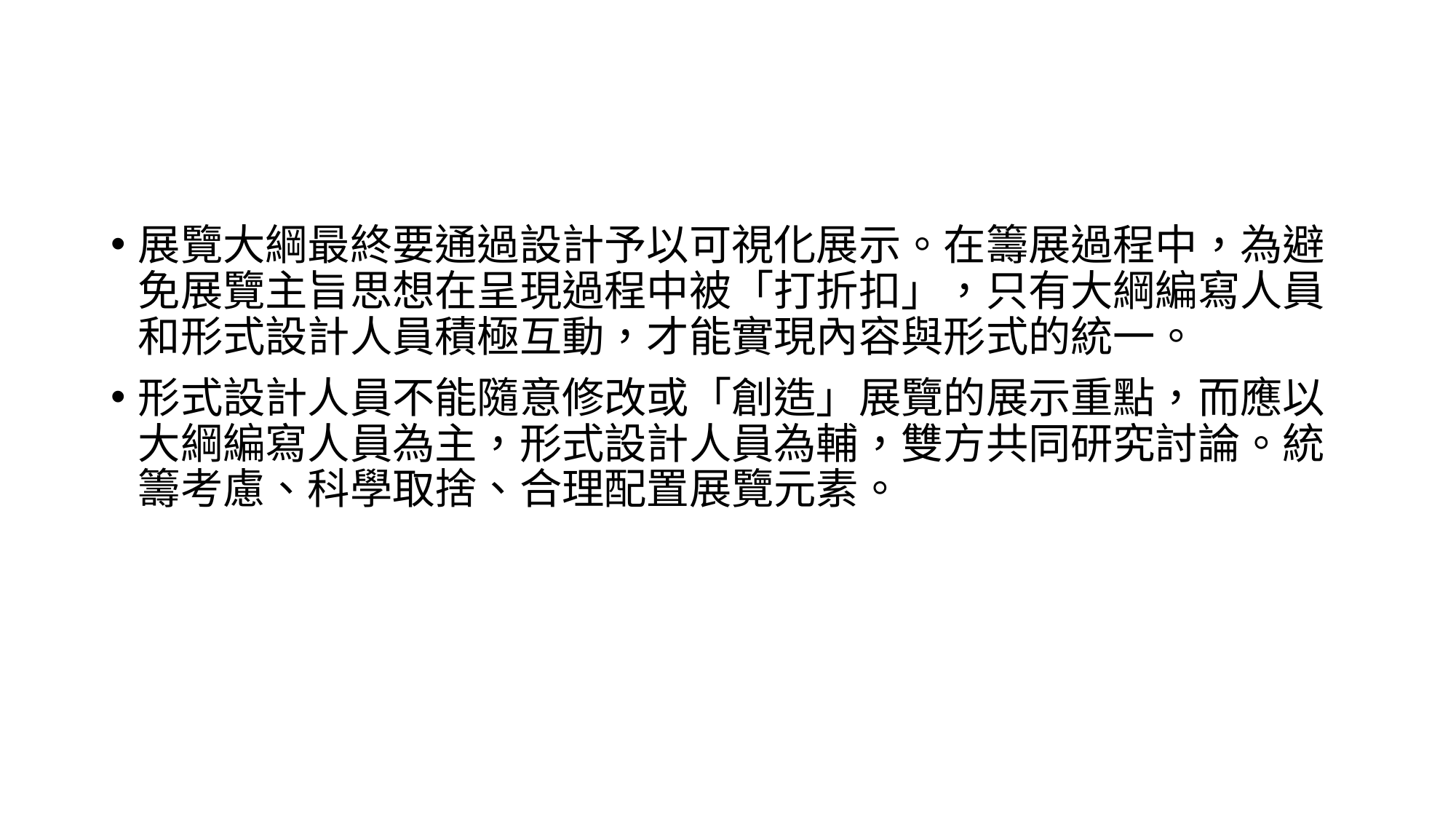

#
展覽大綱最終要通過設計予以可視化展示。在籌展過程中，為避免展覽主旨思想在呈現過程中被「打折扣」，只有大綱編寫人員和形式設計人員積極互動，才能實現內容與形式的統一。
形式設計人員不能隨意修改或「創造」展覽的展示重點，而應以大綱編寫人員為主，形式設計人員為輔，雙方共同研究討論。統籌考慮、科學取捨、合理配置展覽元素。